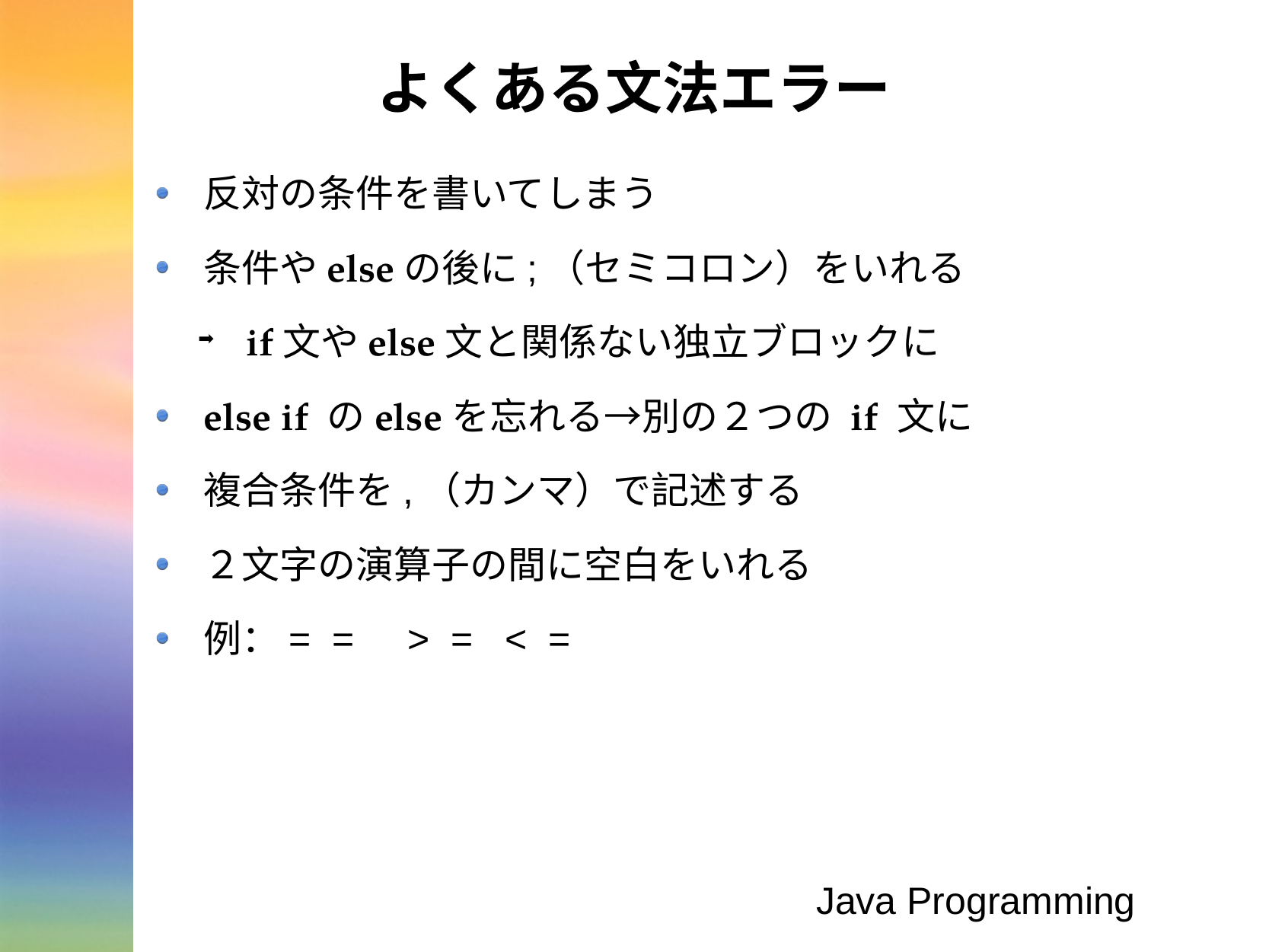

# よくある文法エラー
反対の条件を書いてしまう
条件やelseの後に;（セミコロン）をいれる
if文やelse文と関係ない独立ブロックに
else if のelseを忘れる→別の２つの if 文に
複合条件を,（カンマ）で記述する
２文字の演算子の間に空白をいれる
例：=  =     >  =   <  =